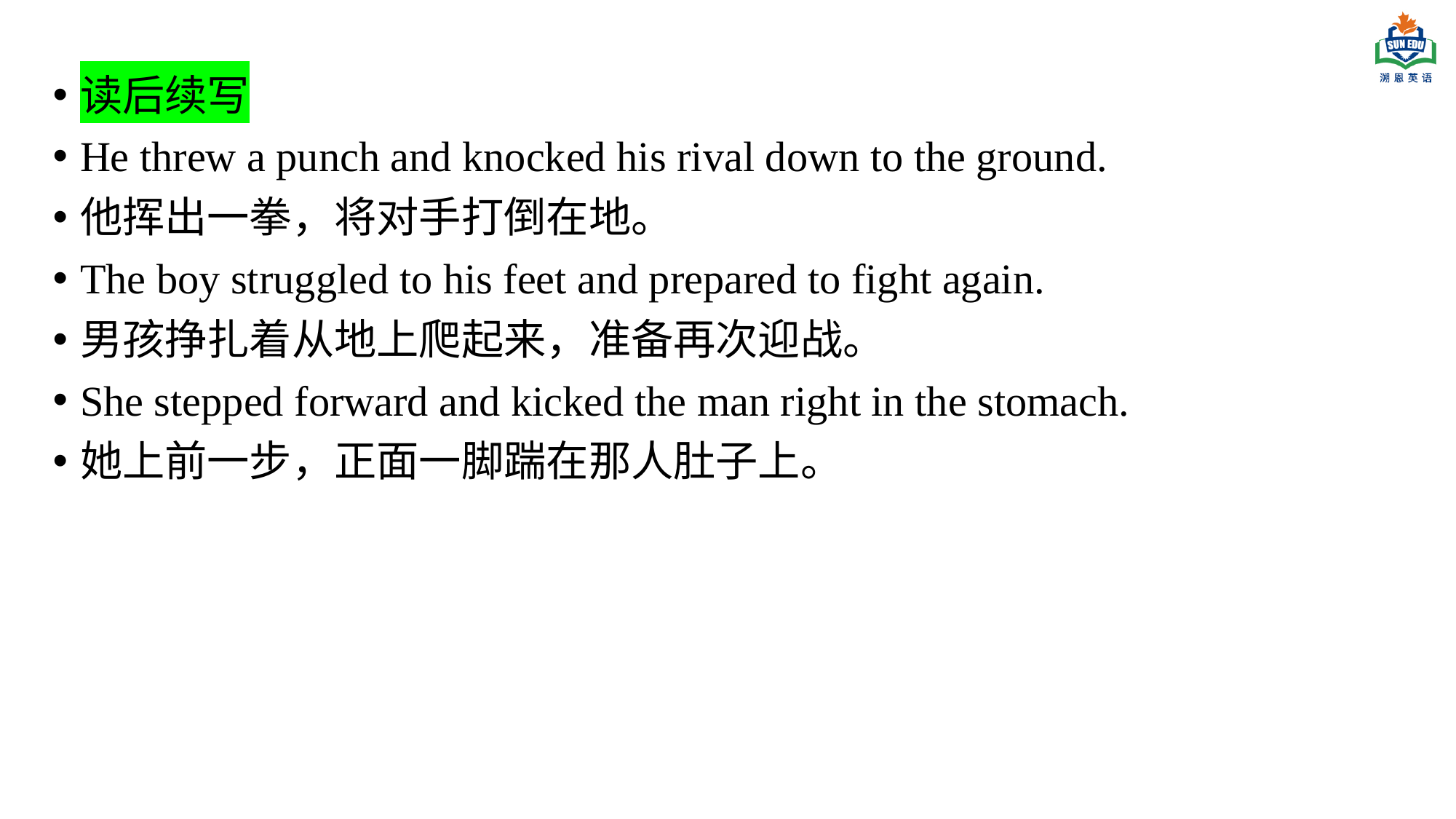

读后续写
He threw a punch and knocked his rival down to the ground.
他挥出一拳，将对手打倒在地。
The boy struggled to his feet and prepared to fight again.
男孩挣扎着从地上爬起来，准备再次迎战。
She stepped forward and kicked the man right in the stomach.
她上前一步，正面一脚踹在那人肚子上。